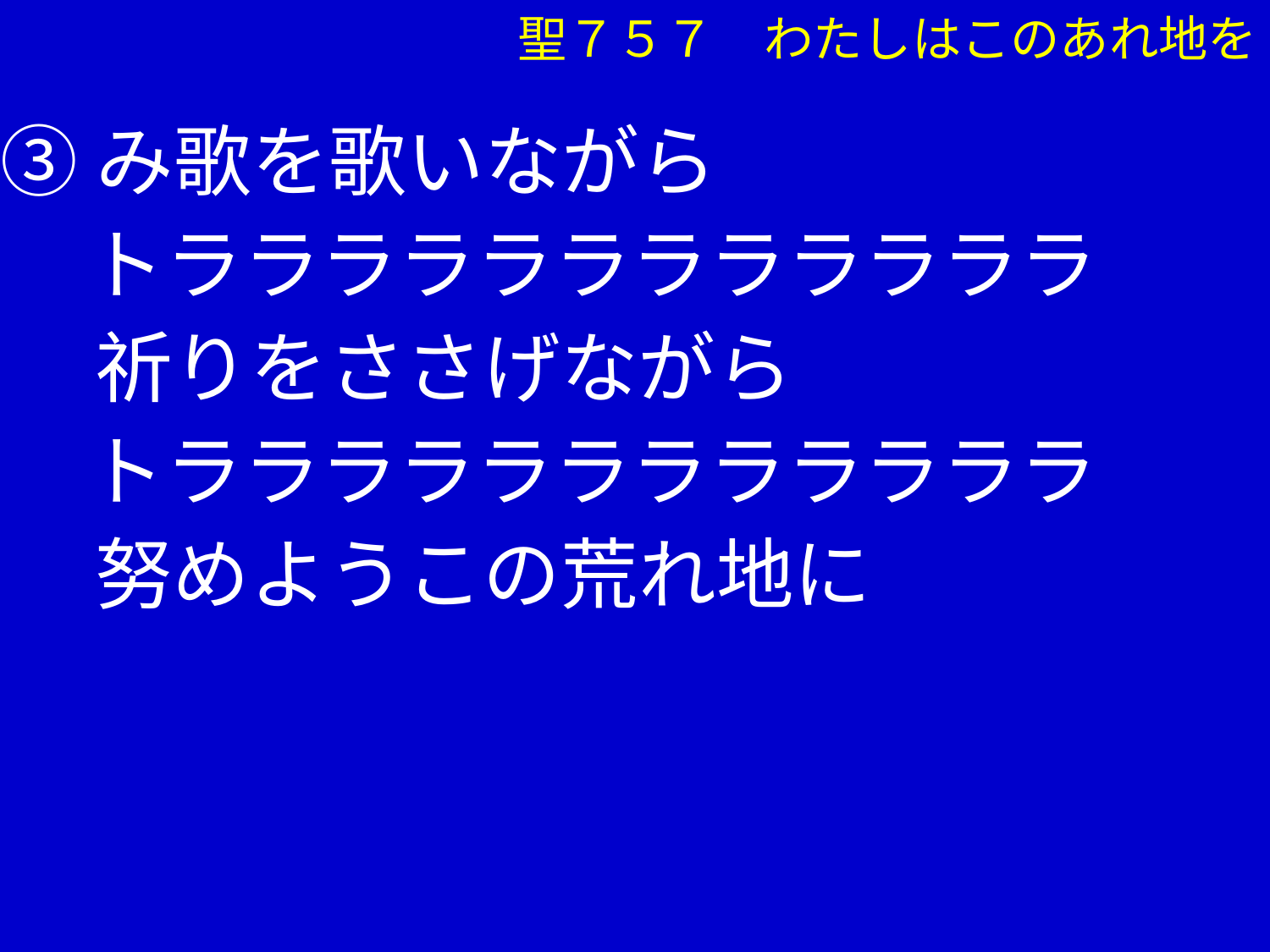

聖７５７　わたしはこのあれ地を
③み歌を歌いながら
    トララララララララララララ
　 祈りをささげながら
    トララララララララララララ
　 努めようこの荒れ地に